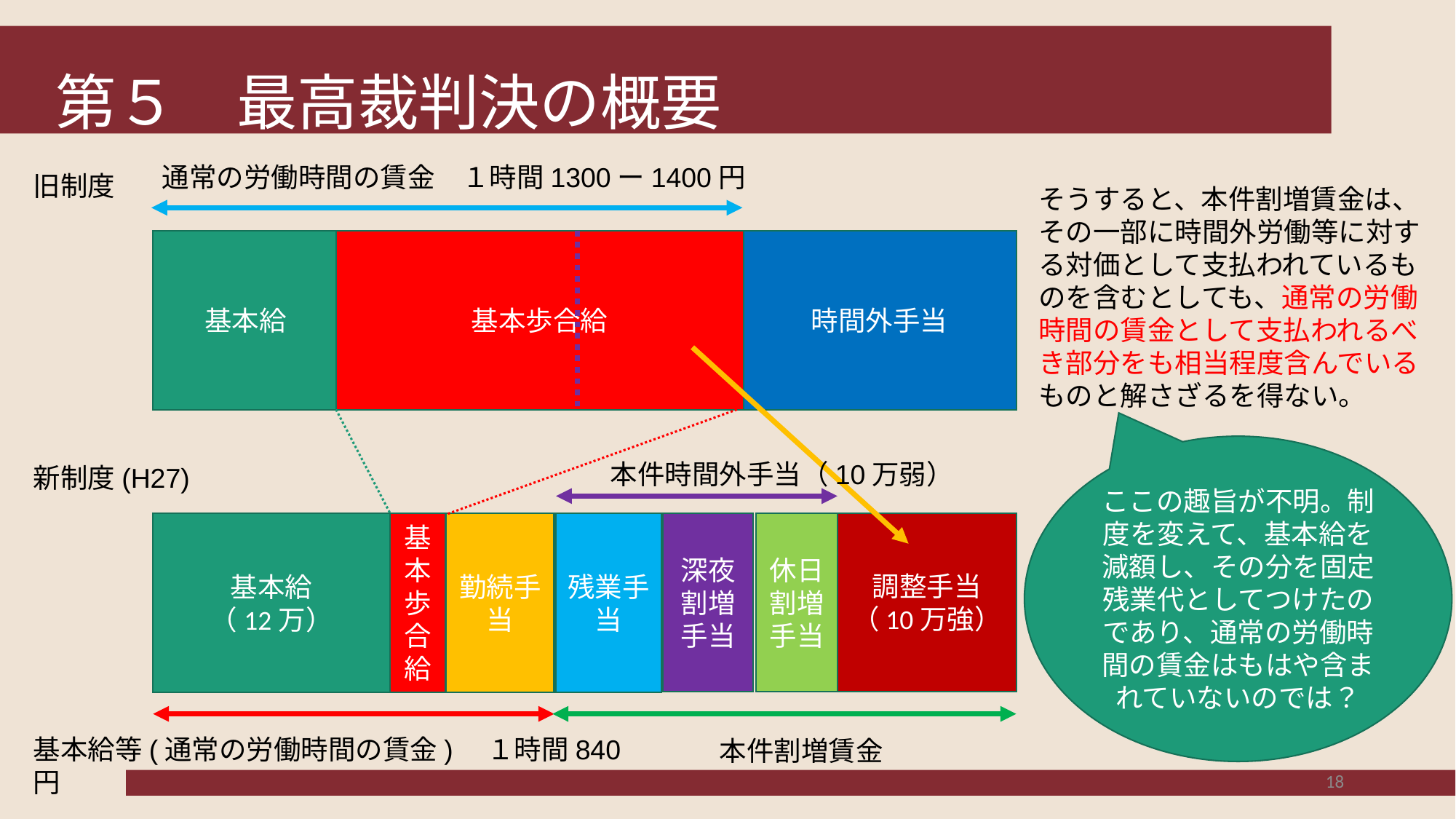

# 第５　最高裁判決の概要
通常の労働時間の賃金　１時間1300ー1400円
旧制度
そうすると、本件割増賃金は、その一部に時間外労働等に対する対価として支払われているものを含むとしても、通常の労働時間の賃金として支払われるべき部分をも相当程度含んでいるものと解さざるを得ない。
基本給
基本歩合給
時間外手当
ここの趣旨が不明。制度を変えて、基本給を減額し、その分を固定残業代としてつけたのであり、通常の労働時間の賃金はもはや含まれていないのでは？
本件時間外手当（10万弱）
新制度(H27)
深夜割増手当
休日割増手当
調整手当（10万強）
基本給
（12万）
基本歩合給
勤続手当
残業手当
基本給等(通常の労働時間の賃金)　１時間840円
本件割増賃金
18